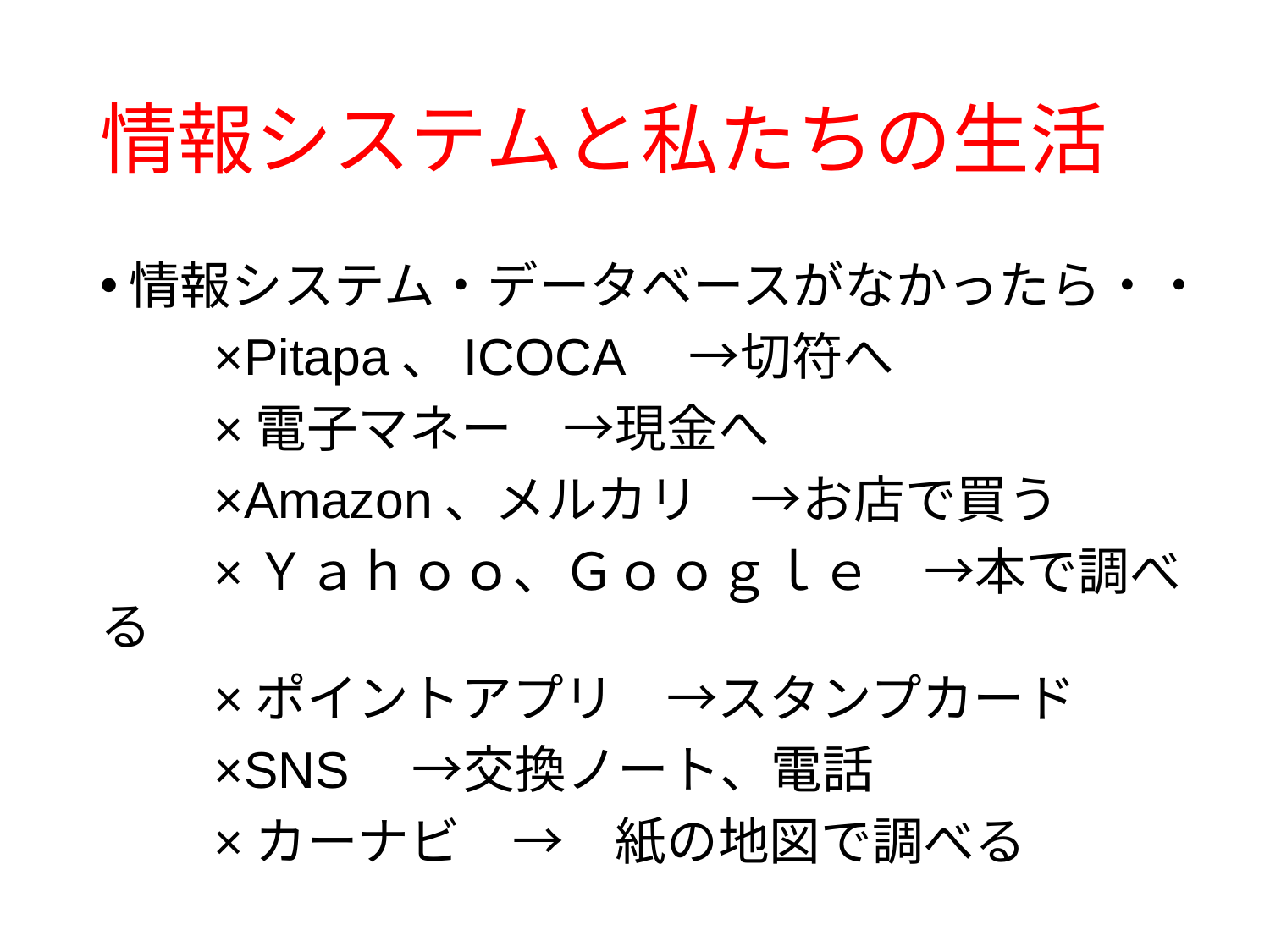

# 情報システムと私たちの生活
情報システム・データベースがなかったら・・
　　×Pitapa、ICOCA　→切符へ
　　×電子マネー　→現金へ
　　×Amazon、メルカリ　→お店で買う
　　×Ｙａｈｏｏ、Ｇｏｏｇｌｅ　→本で調べる
　　×ポイントアプリ　→スタンプカード
　　×SNS　→交換ノート、電話
　　×カーナビ　→　紙の地図で調べる